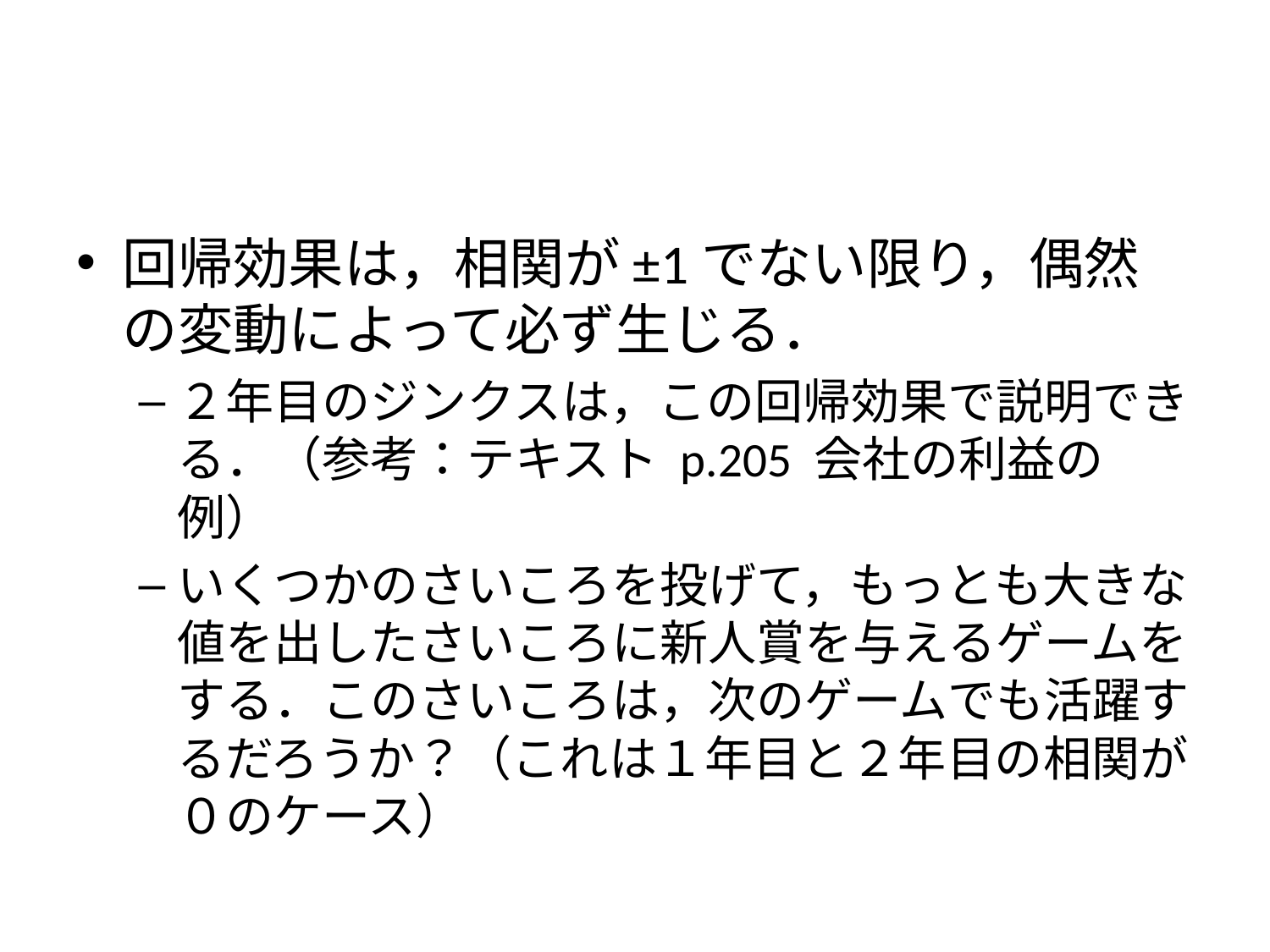

#
回帰効果は，相関が±1でない限り，偶然の変動によって必ず生じる．
２年目のジンクスは，この回帰効果で説明できる．（参考：テキスト p.205 会社の利益の例）
いくつかのさいころを投げて，もっとも大きな値を出したさいころに新人賞を与えるゲームをする．このさいころは，次のゲームでも活躍するだろうか？（これは１年目と２年目の相関が０のケース）